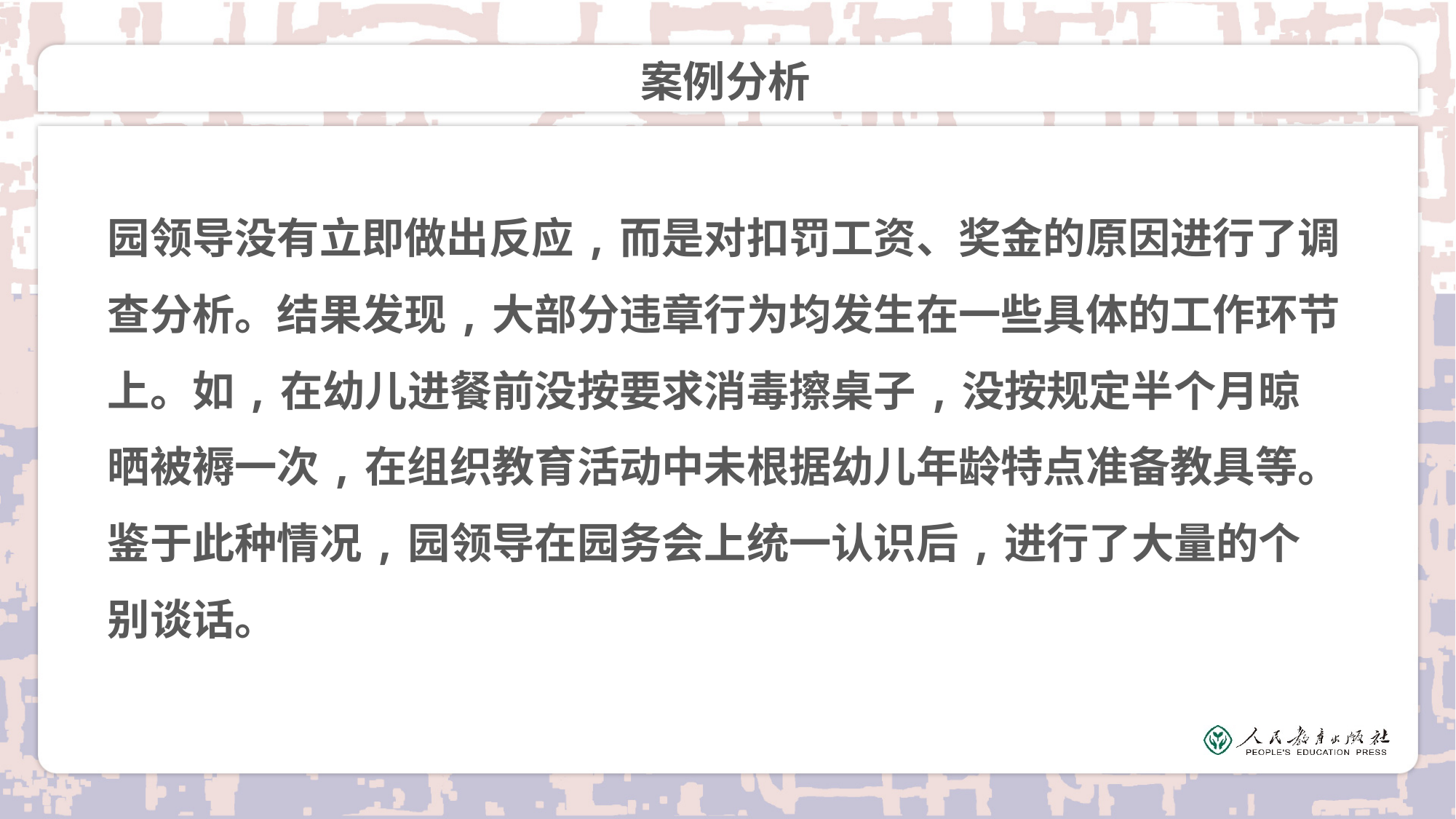

# 案例分析
园领导没有立即做出反应,而是对扣罚工资、奖金的原因进行了调查分析。结果发现,大部分违章行为均发生在一些具体的工作环节上。如,在幼儿进餐前没按要求消毒擦桌子,没按规定半个月晾晒被褥一次,在组织教育活动中未根据幼儿年龄特点准备教具等。鉴于此种情况,园领导在园务会上统一认识后,进行了大量的个别谈话。